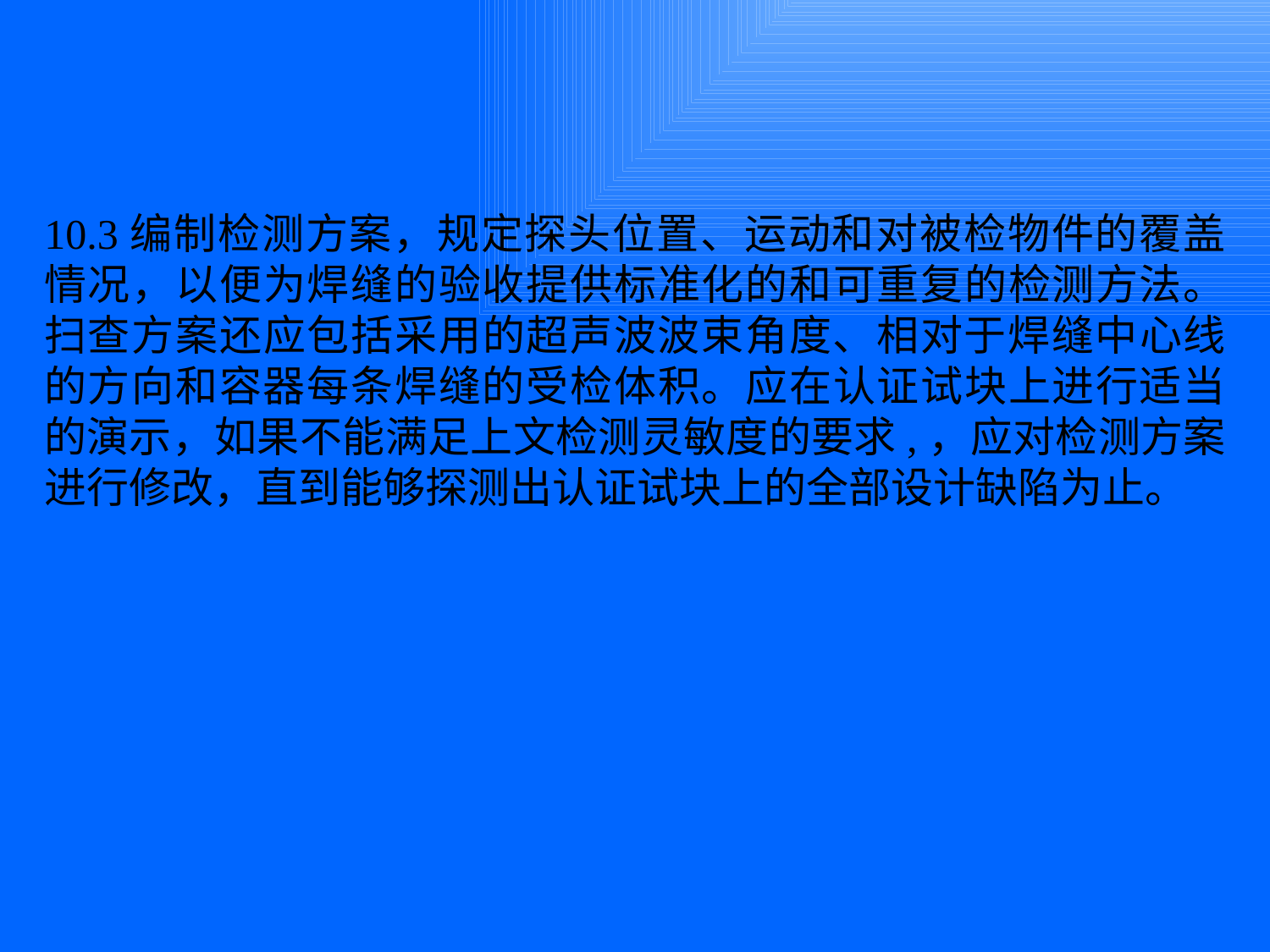

10.3编制检测方案，规定探头位置、运动和对被检物件的覆盖情况，以便为焊缝的验收提供标准化的和可重复的检测方法。扫查方案还应包括采用的超声波波束角度、相对于焊缝中心线的方向和容器每条焊缝的受检体积。应在认证试块上进行适当的演示，如果不能满足上文检测灵敏度的要求,，应对检测方案进行修改，直到能够探测出认证试块上的全部设计缺陷为止。